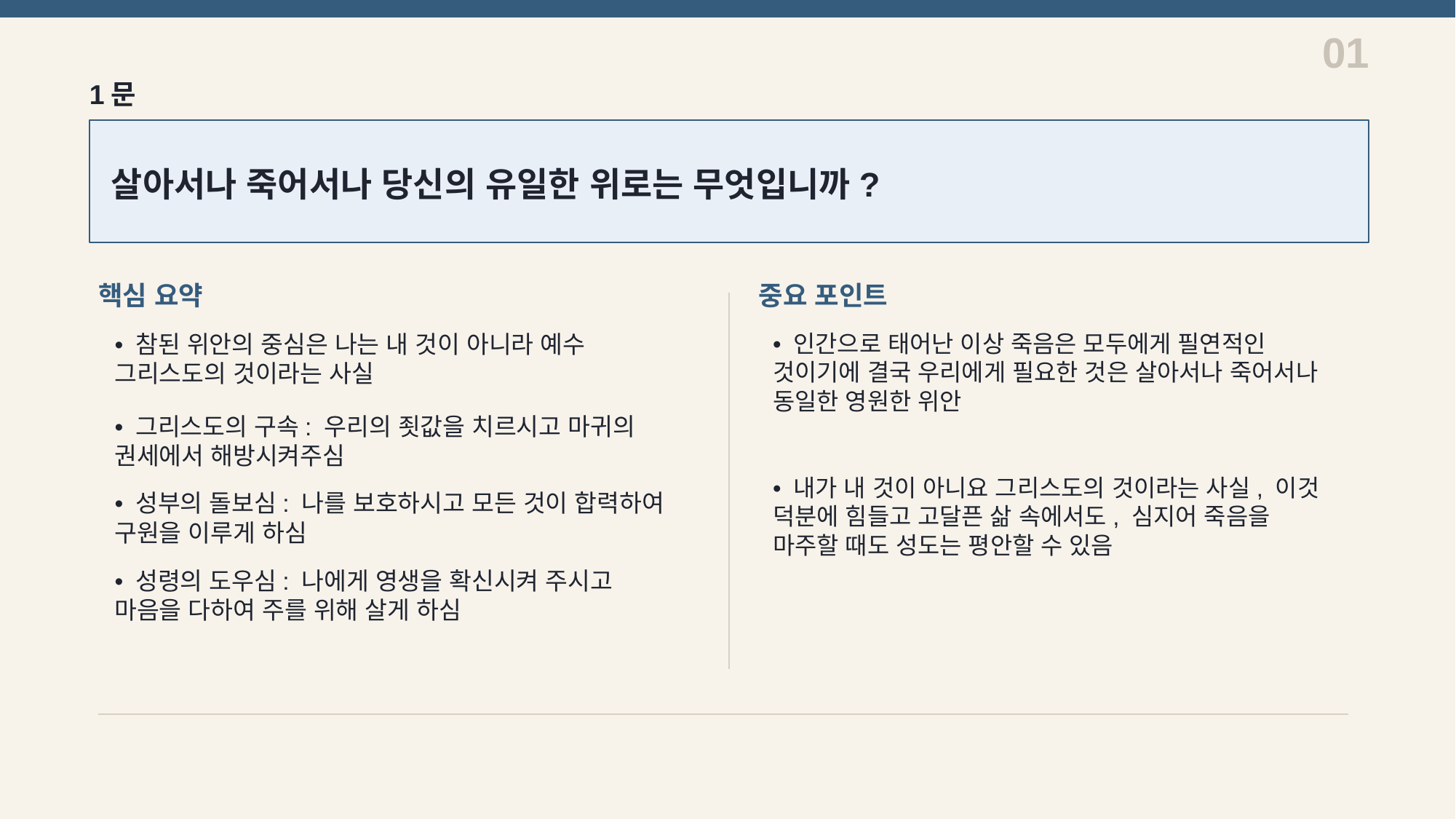

01
1문

살아서나 죽어서나 당신의 유일한 위로는 무엇입니까?
핵심 요약
중요 포인트
• 참된 위안의 중심은 나는 내 것이 아니라 예수 그리스도의 것이라는 사실
• 인간으로 태어난 이상 죽음은 모두에게 필연적인 것이기에 결국 우리에게 필요한 것은 살아서나 죽어서나 동일한 영원한 위안
• 그리스도의 구속: 우리의 죗값을 치르시고 마귀의 권세에서 해방시켜주심
• 내가 내 것이 아니요 그리스도의 것이라는 사실, 이것 덕분에 힘들고 고달픈 삶 속에서도, 심지어 죽음을 마주할 때도 성도는 평안할 수 있음
• 성부의 돌보심: 나를 보호하시고 모든 것이 합력하여 구원을 이루게 하심
• 성령의 도우심: 나에게 영생을 확신시켜 주시고 마음을 다하여 주를 위해 살게 하심